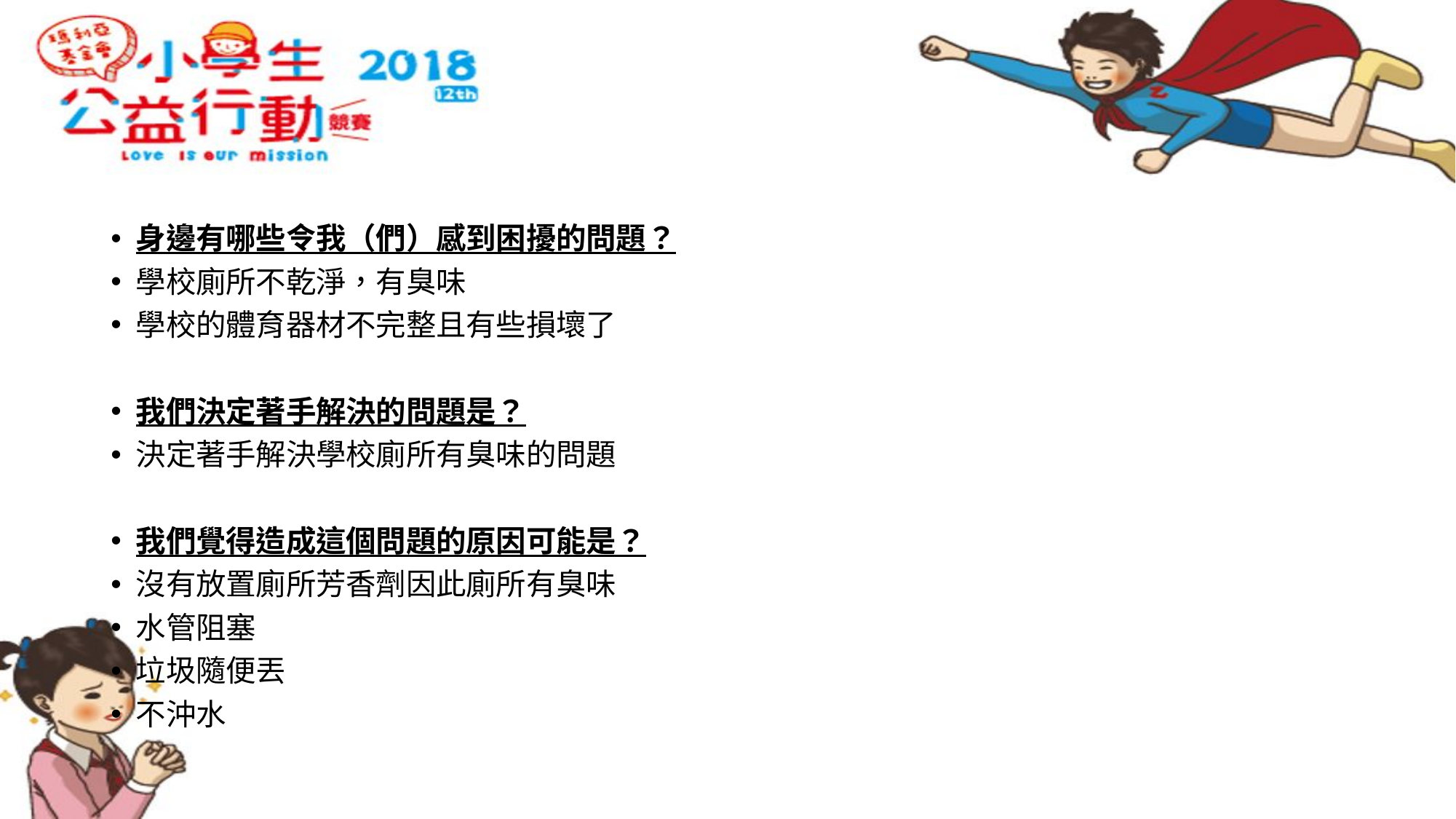

#
身邊有哪些令我（們）感到困擾的問題？
學校廁所不乾淨，有臭味
學校的體育器材不完整且有些損壞了

我們決定著手解決的問題是？
決定著手解決學校廁所有臭味的問題

我們覺得造成這個問題的原因可能是？
沒有放置廁所芳香劑因此廁所有臭味
水管阻塞
垃圾隨便丟
不沖水